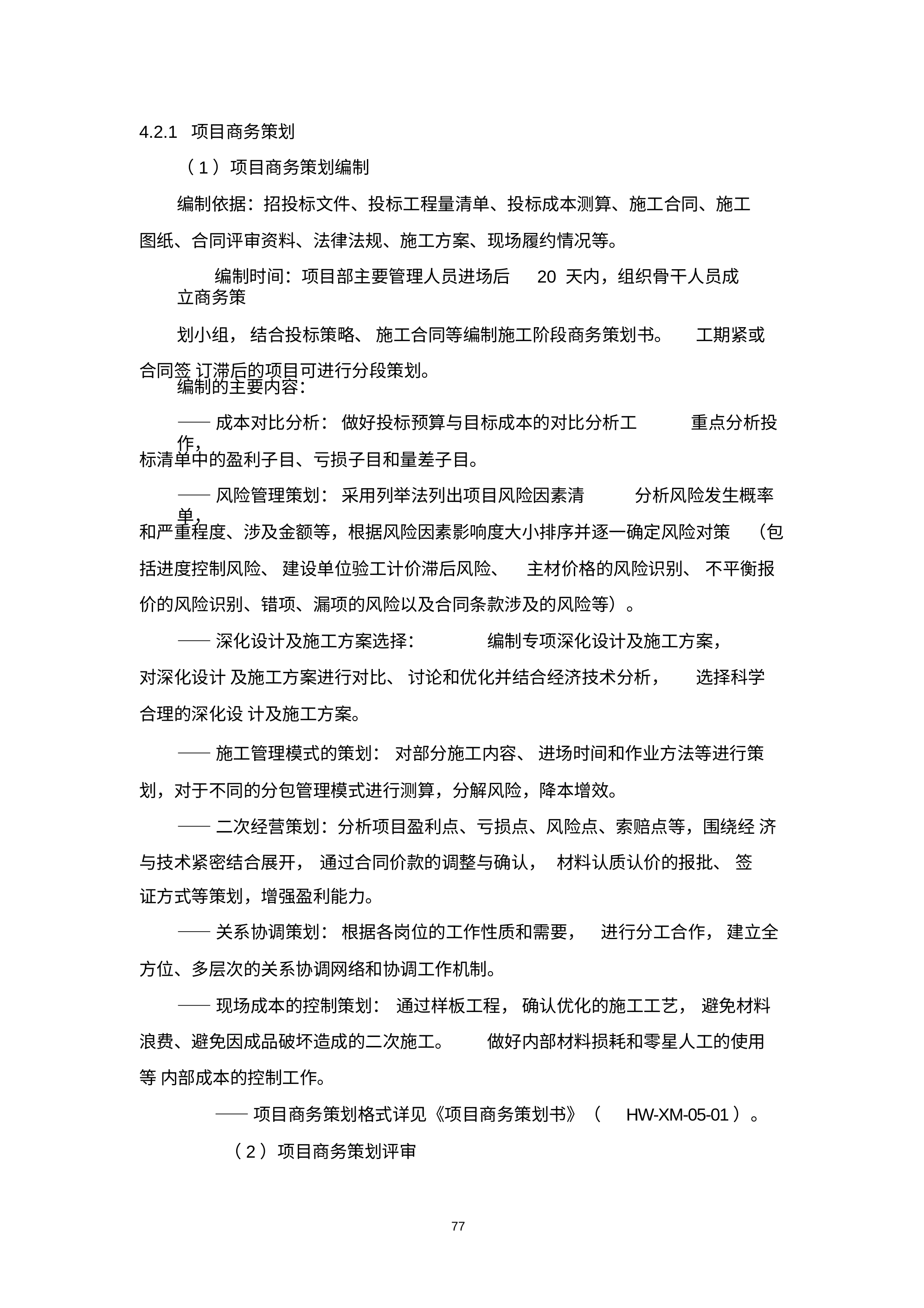

4.2.1	项目商务策划
（1）项目商务策划编制
编制依据：招投标文件、投标工程量清单、投标成本测算、施工合同、施工 图纸、合同评审资料、法律法规、施工方案、现场履约情况等。
编制时间：项目部主要管理人员进场后	20 天内，组织骨干人员成立商务策
划小组， 结合投标策略、 施工合同等编制施工阶段商务策划书。	工期紧或合同签 订滞后的项目可进行分段策划。
编制的主要内容：
——成本对比分析： 做好投标预算与目标成本的对比分析工作，
重点分析投
标清单中的盈利子目、亏损子目和量差子目。
——风险管理策划： 采用列举法列出项目风险因素清单，
分析风险发生概率
和严重程度、涉及金额等，根据风险因素影响度大小排序并逐一确定风险对策	（包
括进度控制风险、 建设单位验工计价滞后风险、	主材价格的风险识别、 不平衡报 价的风险识别、错项、漏项的风险以及合同条款涉及的风险等）。
——深化设计及施工方案选择：	编制专项深化设计及施工方案，	对深化设计 及施工方案进行对比、 讨论和优化并结合经济技术分析，	选择科学合理的深化设 计及施工方案。
——施工管理模式的策划： 对部分施工内容、 进场时间和作业方法等进行策 划，对于不同的分包管理模式进行测算，分解风险，降本增效。
——二次经营策划：分析项目盈利点、亏损点、风险点、索赔点等，围绕经 济与技术紧密结合展开， 通过合同价款的调整与确认，	材料认质认价的报批、 签
证方式等策划，增强盈利能力。
——关系协调策划： 根据各岗位的工作性质和需要，
进行分工合作， 建立全
方位、多层次的关系协调网络和协调工作机制。
——现场成本的控制策划： 通过样板工程， 确认优化的施工工艺， 避免材料 浪费、避免因成品破坏造成的二次施工。	做好内部材料损耗和零星人工的使用等 内部成本的控制工作。
——项目商务策划格式详见《项目商务策划书》（	HW-XM-05-01）。
（2）项目商务策划评审
77